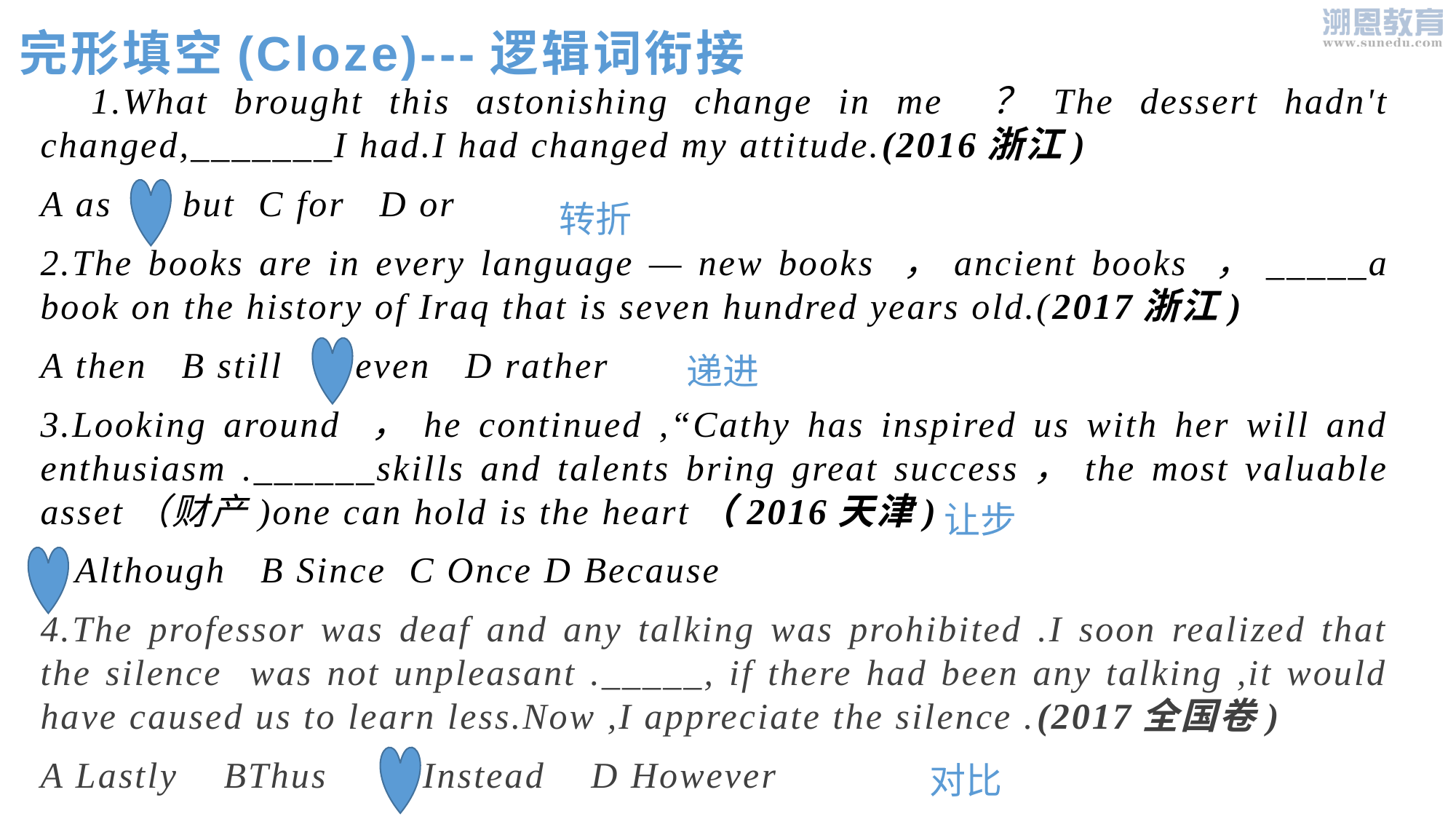

完形填空(Cloze)---逻辑词衔接
  1.What brought this astonishing change in me ？The dessert hadn't changed,_______I had.I had changed my attitude.(2016浙江)
A as   B but  C for   D or
2.The books are in every language — new books ，ancient books ，_____a book on the history of Iraq that is seven hundred years old.(2017浙江)
A then   B still   C even   D rather
3.Looking around ，he continued ,“Cathy has inspired us with her will and enthusiasm .______skills and talents bring great success，the most valuable asset（财产)one can hold is the heart（2016天津)
A Although   B Since  C Once D Because
4.The professor was deaf and any talking was prohibited .I soon realized that the silence  was not unpleasant ._____, if there had been any talking ,it would have caused us to learn less.Now ,I appreciate the silence .(2017全国卷)
A Lastly    BThus     C Instead    D However

转折

递进
让步

对比